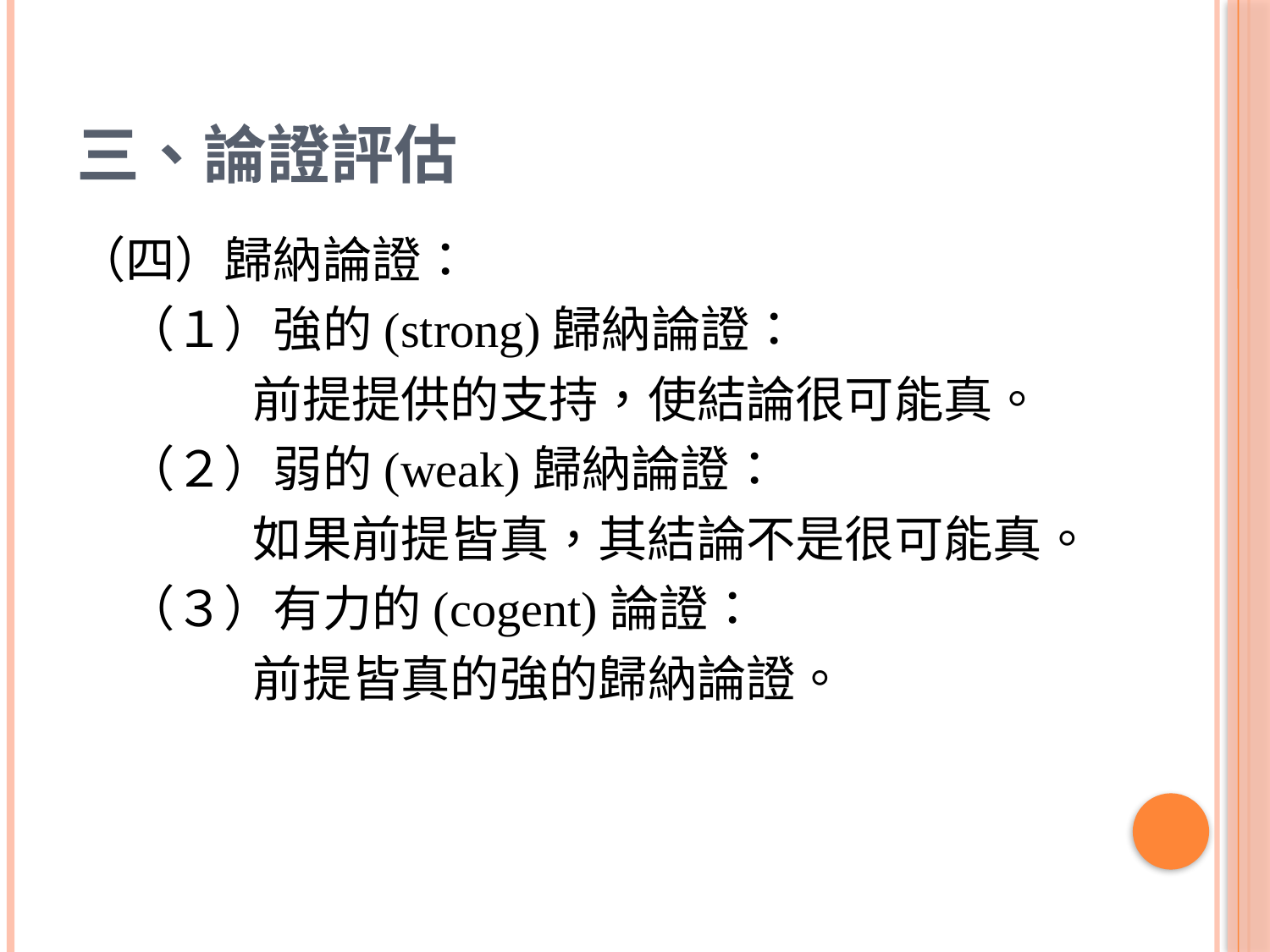

# 三、論證評估
（四）歸納論證：
　（１）強的(strong)歸納論證：
               前提提供的支持，使結論很可能真。
　（２）弱的(weak)歸納論證：
               如果前提皆真，其結論不是很可能真。
　（３）有力的(cogent)論證：
               前提皆真的強的歸納論證。